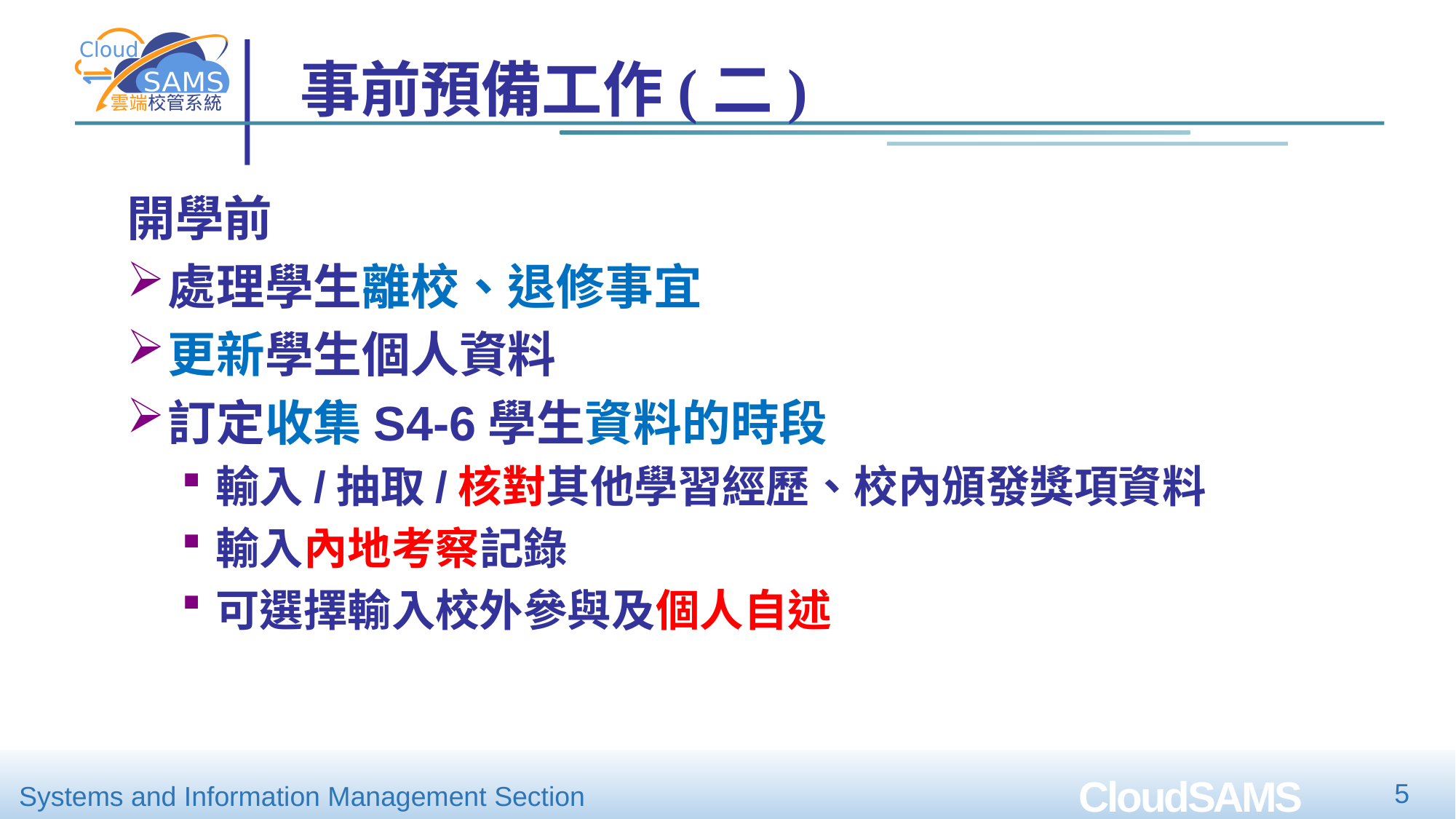

事前預備工作(二)
開學前
處理學生離校、退修事宜
更新學生個人資料
訂定收集S4-6學生資料的時段
輸入/抽取/核對其他學習經歷、校內頒發獎項資料
輸入內地考察記錄
可選擇輸入校外參與及個人自述
5